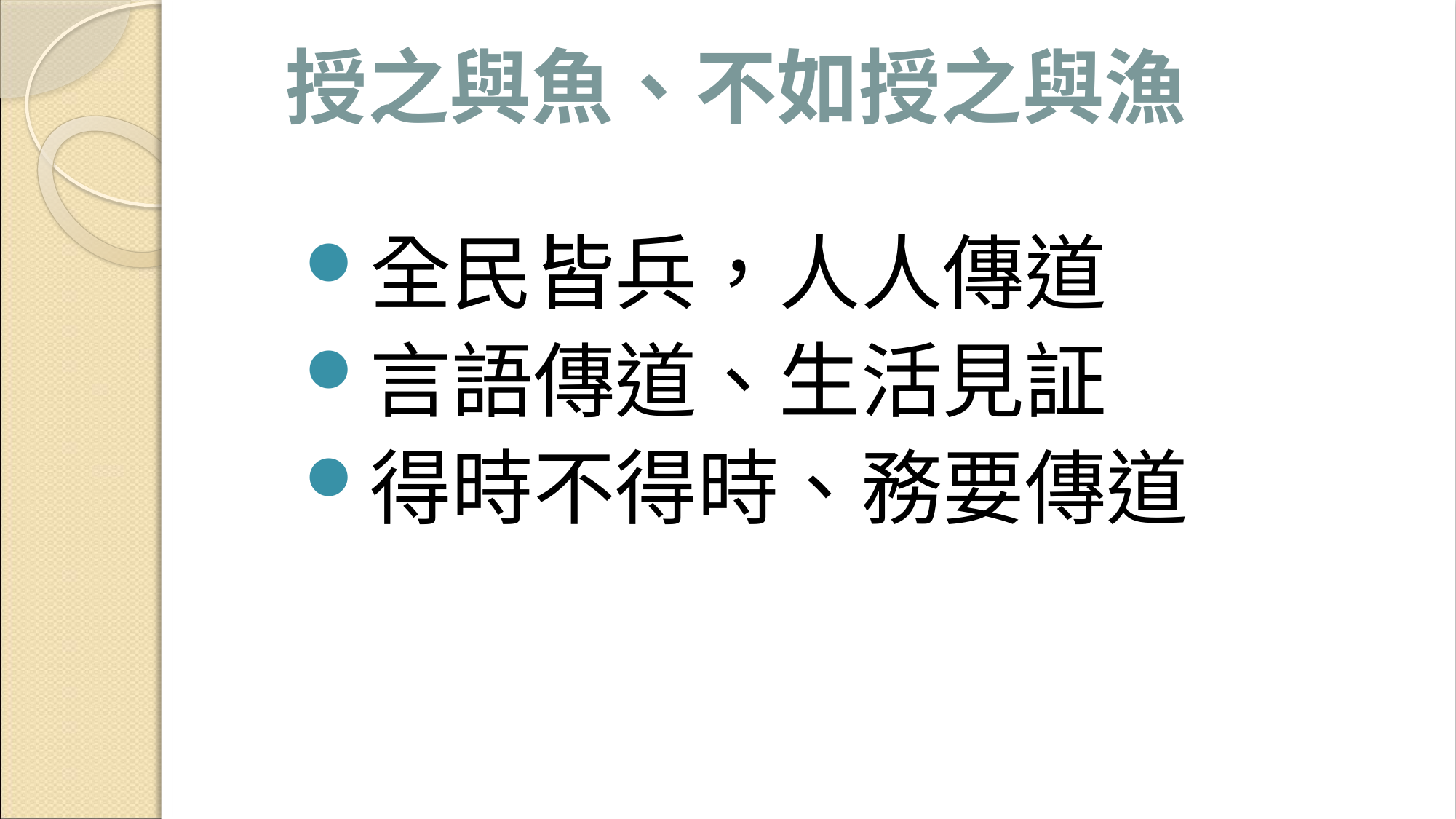

# 授之與魚、不如授之與漁
全民皆兵，人人傳道
言語傳道、生活見証
得時不得時、務要傳道